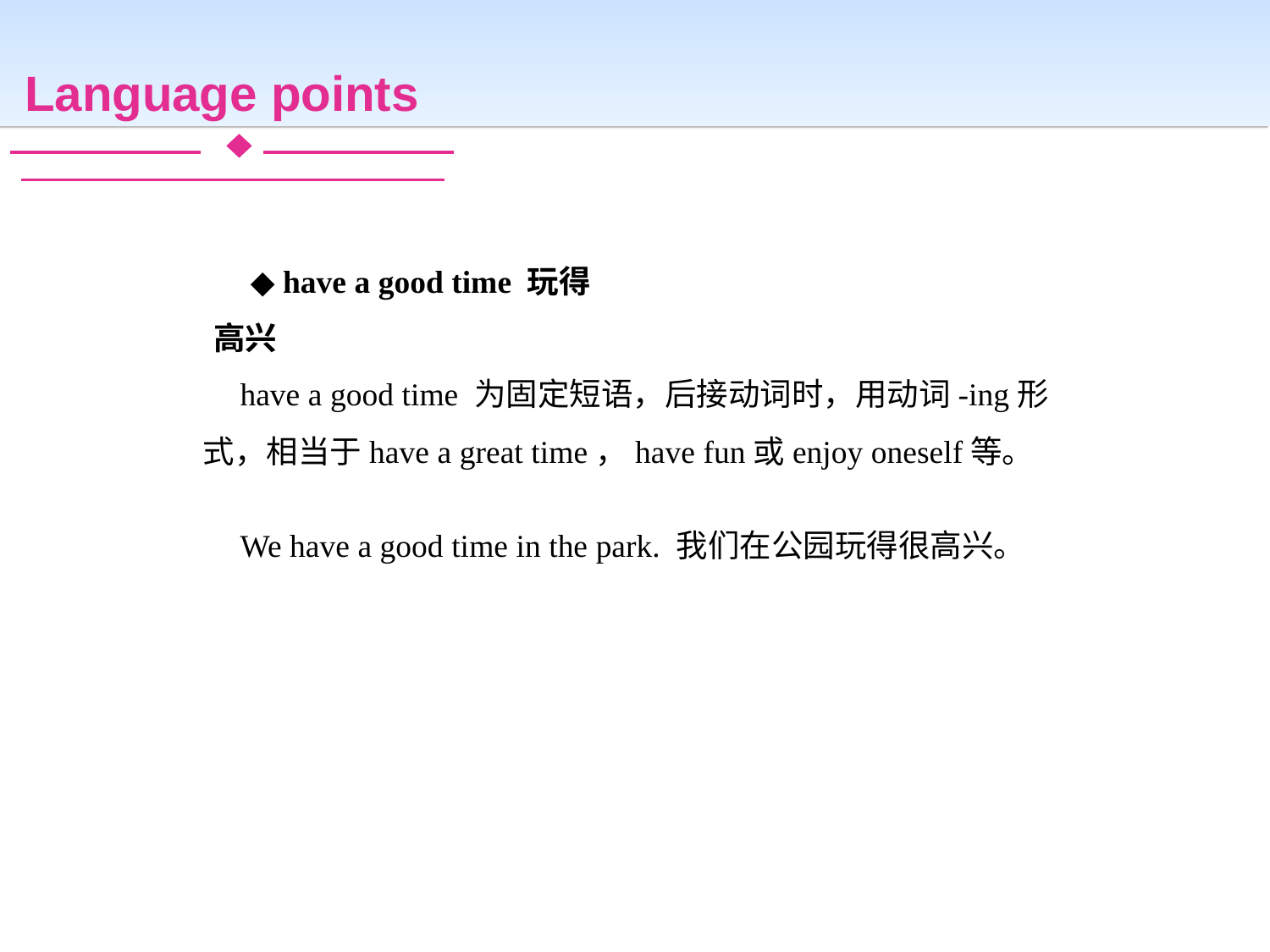

Language points

◆ have a good time 玩得高兴
have a good time 为固定短语，后接动词时，用动词-ing形式，相当于have a great time，have fun或enjoy oneself等。

We have a good time in the park. 我们在公园玩得很高兴。